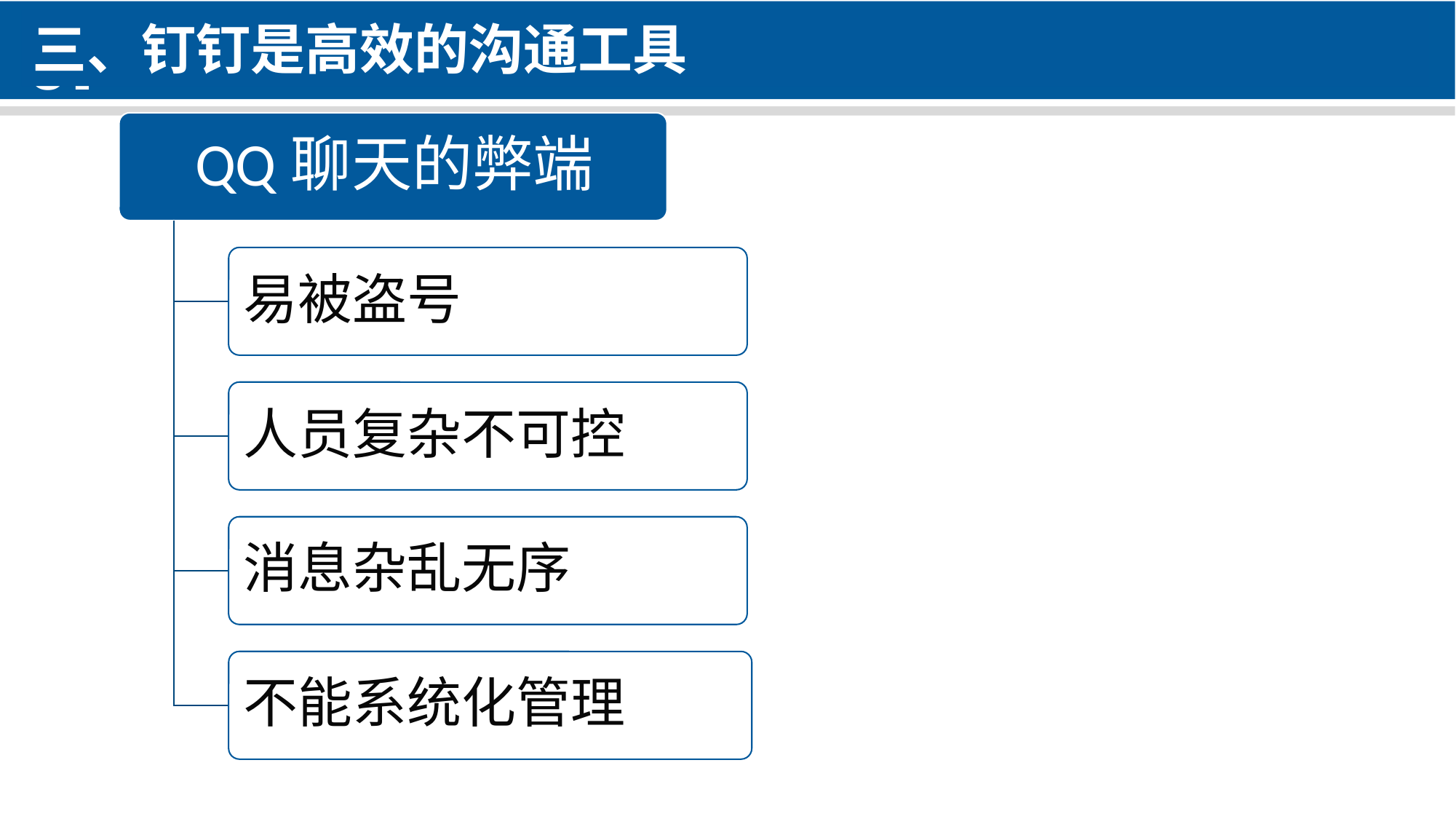

三、钉钉是高效的沟通工具
QQ聊天的弊端
易被盗号
人员复杂不可控
消息杂乱无序
不能系统化管理